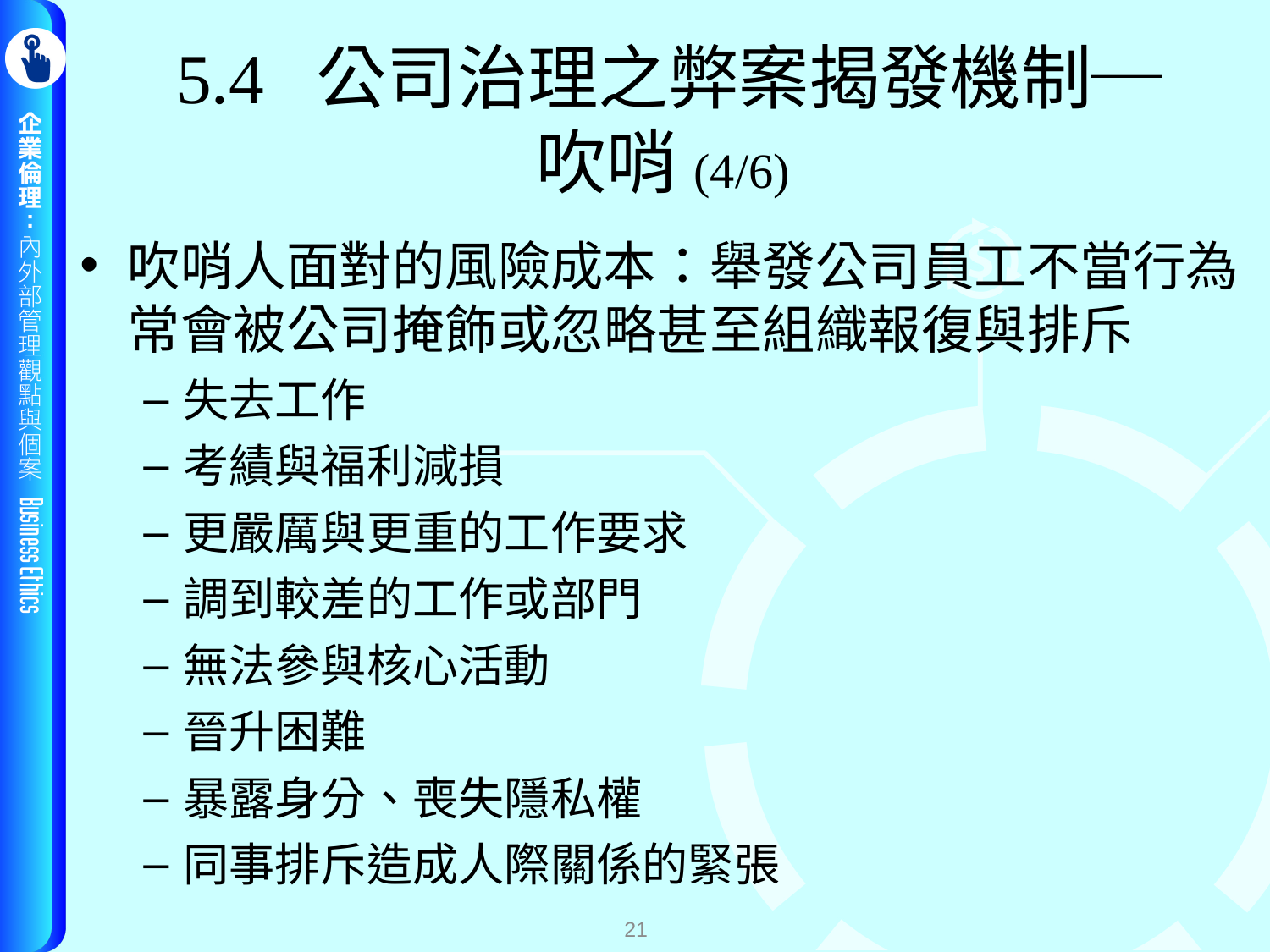

# 5.4  公司治理之弊案揭發機制─ 吹哨(4/6)
吹哨人面對的風險成本：舉發公司員工不當行為常會被公司掩飾或忽略甚至組織報復與排斥
失去工作
考績與福利減損
更嚴厲與更重的工作要求
調到較差的工作或部門
無法參與核心活動
晉升困難
暴露身分、喪失隱私權
同事排斥造成人際關係的緊張
21